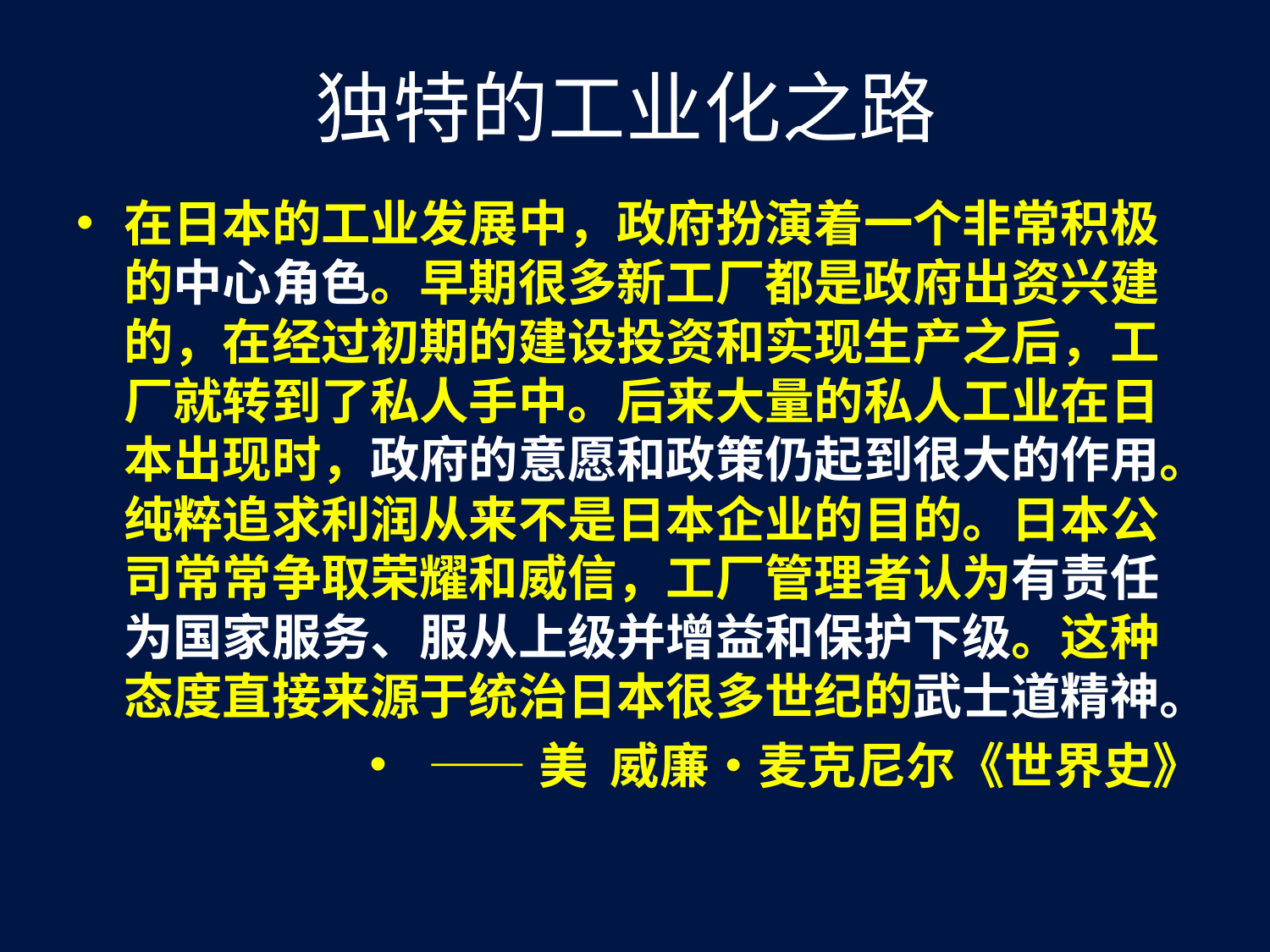

# 独特的工业化之路
在日本的工业发展中，政府扮演着一个非常积极的中心角色。早期很多新工厂都是政府出资兴建的，在经过初期的建设投资和实现生产之后，工厂就转到了私人手中。后来大量的私人工业在日本出现时，政府的意愿和政策仍起到很大的作用。纯粹追求利润从来不是日本企业的目的。日本公司常常争取荣耀和威信，工厂管理者认为有责任为国家服务、服从上级并增益和保护下级。这种态度直接来源于统治日本很多世纪的武士道精神。
 ——美  威廉•麦克尼尔《世界史》